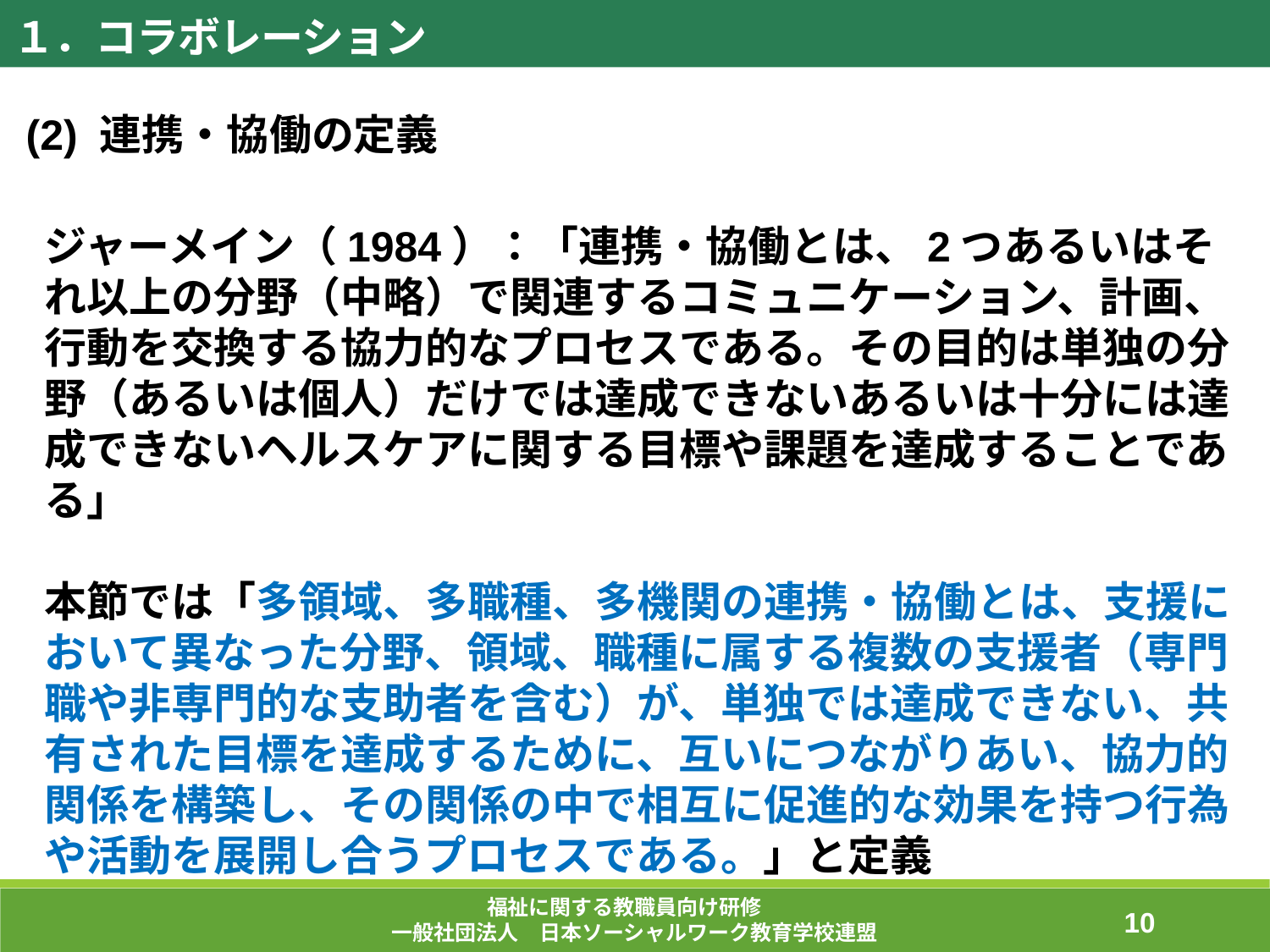

１．コラボレーション
(2) 連携・協働の定義
ジャーメイン（1984）：「連携・協働とは、2つあるいはそれ以上の分野（中略）で関連するコミュニケーション、計画、行動を交換する協力的なプロセスである。その目的は単独の分野（あるいは個人）だけでは達成できないあるいは十分には達成できないヘルスケアに関する目標や課題を達成することである」
本節では「多領域、多職種、多機関の連携・協働とは、支援において異なった分野、領域、職種に属する複数の支援者（専門職や非専門的な支助者を含む）が、単独では達成できない、共有された目標を達成するために、互いにつながりあい、協力的関係を構築し、その関係の中で相互に促進的な効果を持つ行為や活動を展開し合うプロセスである。」と定義
福祉に関する教職員向け研修
一般社団法人　日本ソーシャルワーク教育学校連盟
10